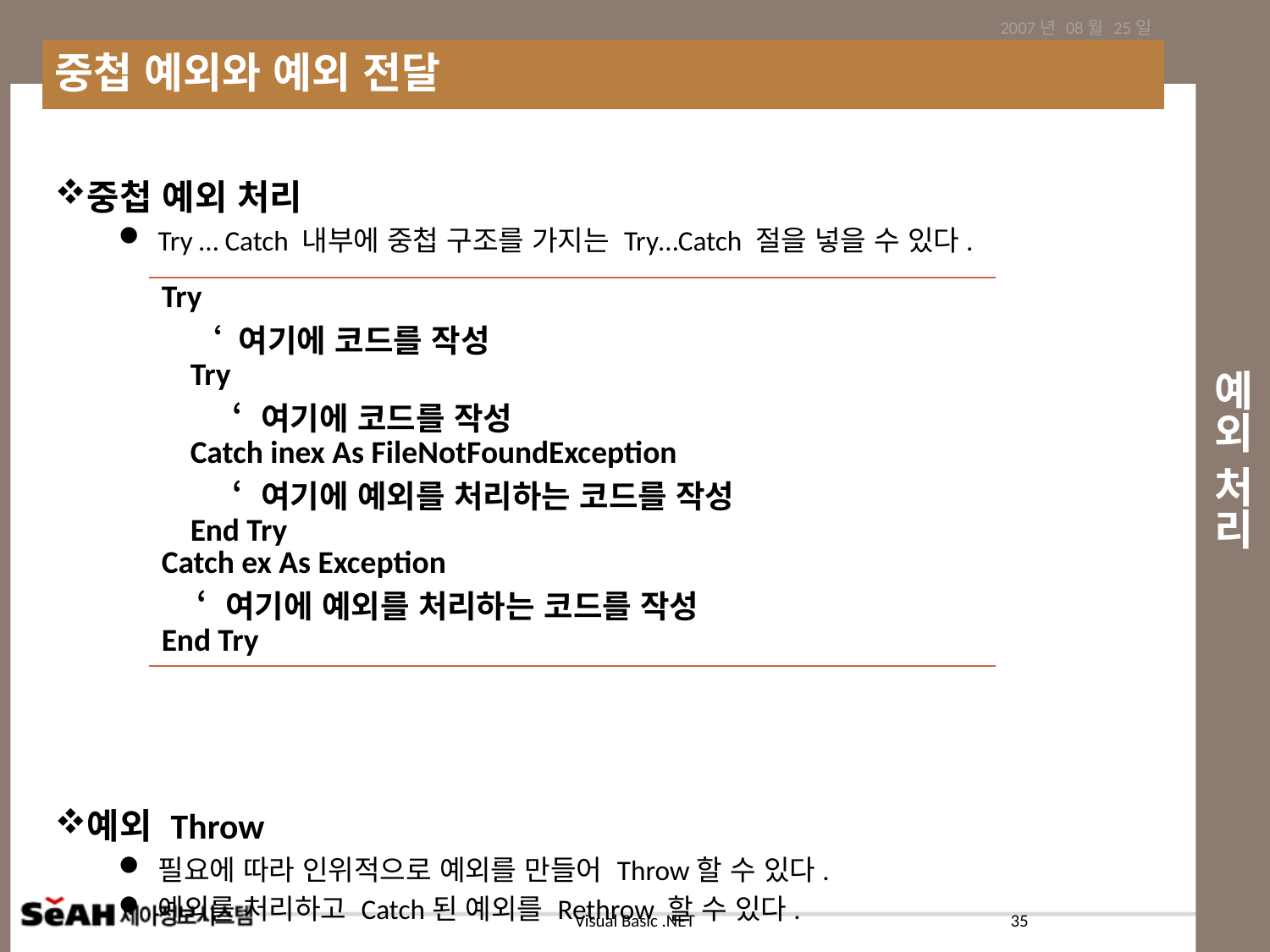

2007년 08월 25일
중첩 예외와 예외 전달
# 예외 처리

중첩 예외 처리
Try … Catch 내부에 중첩 구조를 가지는 Try…Catch 절을 넣을 수 있다.

예외 Throw
필요에 따라 인위적으로 예외를 만들어 Throw할 수 있다.
예외를 처리하고 Catch된 예외를 Rethrow 할 수 있다.

| Try ‘ 여기에 코드를 작성 Try ‘ 여기에 코드를 작성 Catch inex As FileNotFoundException ‘ 여기에 예외를 처리하는 코드를 작성 End Try Catch ex As Exception ‘ 여기에 예외를 처리하는 코드를 작성 End Try |
| --- |
35
Visual Basic .NET